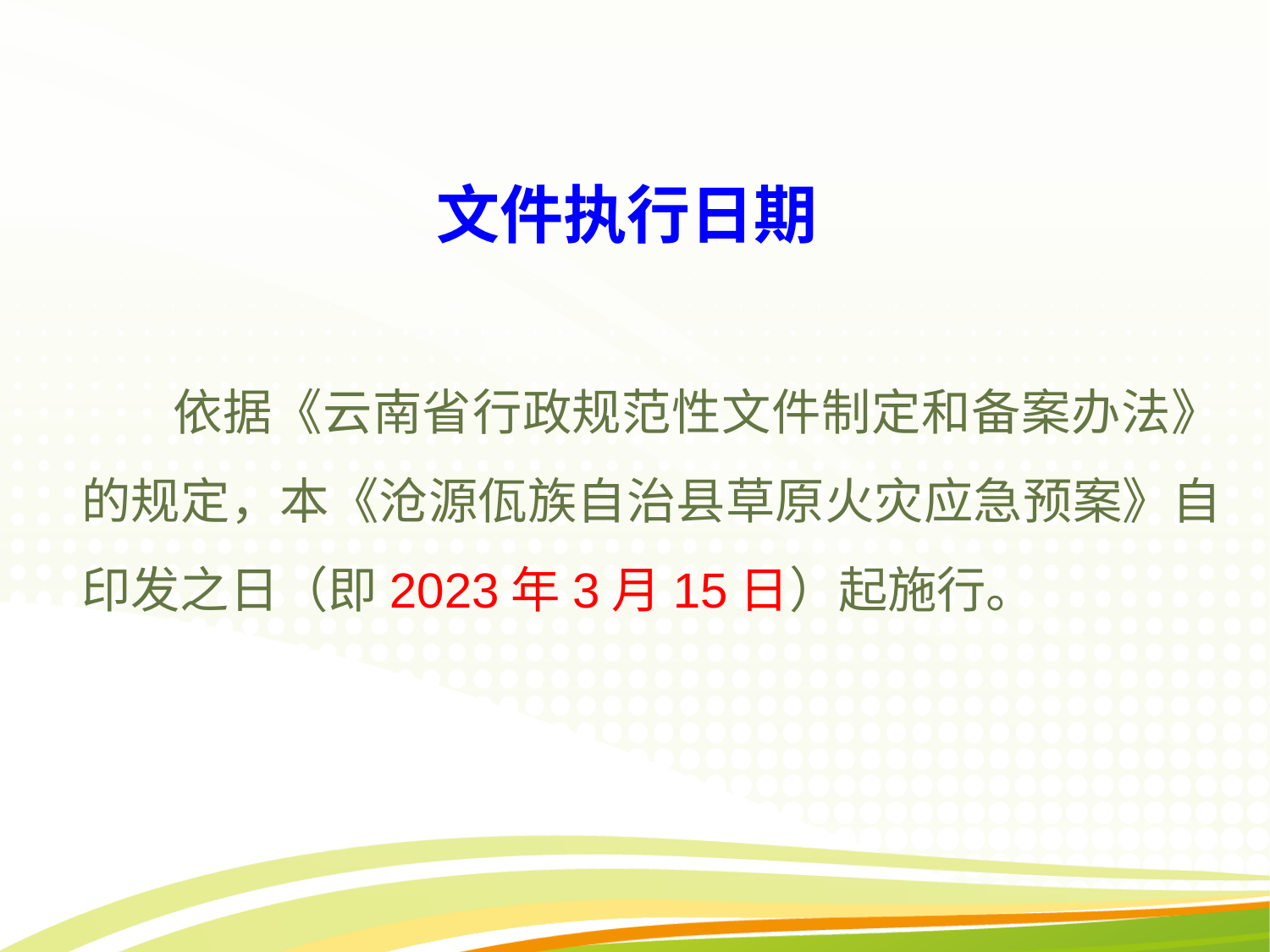

文件执行日期

           依据《云南省行政规范性文件制定和备案办法》的规定，本《沧源佤族自治县草原火灾应急预案》自印发之日（即2023年3月15日）起施行。